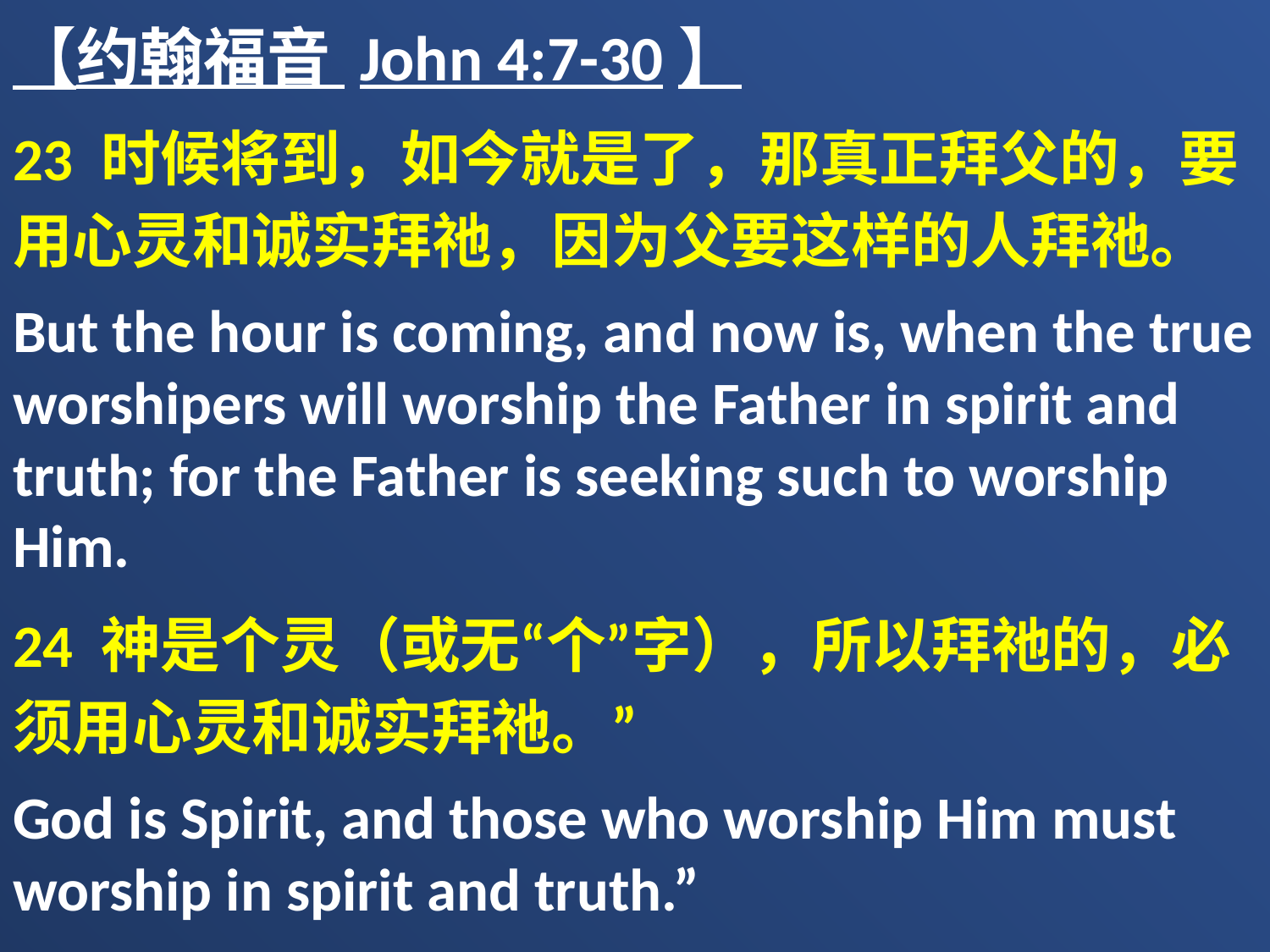

【约翰福音 John 4:7-30】
23 时候将到，如今就是了，那真正拜父的，要用心灵和诚实拜祂，因为父要这样的人拜祂。
But the hour is coming, and now is, when the true worshipers will worship the Father in spirit and truth; for the Father is seeking such to worship Him.
24 神是个灵（或无“个”字），所以拜祂的，必须用心灵和诚实拜祂。”
God is Spirit, and those who worship Him must worship in spirit and truth.”